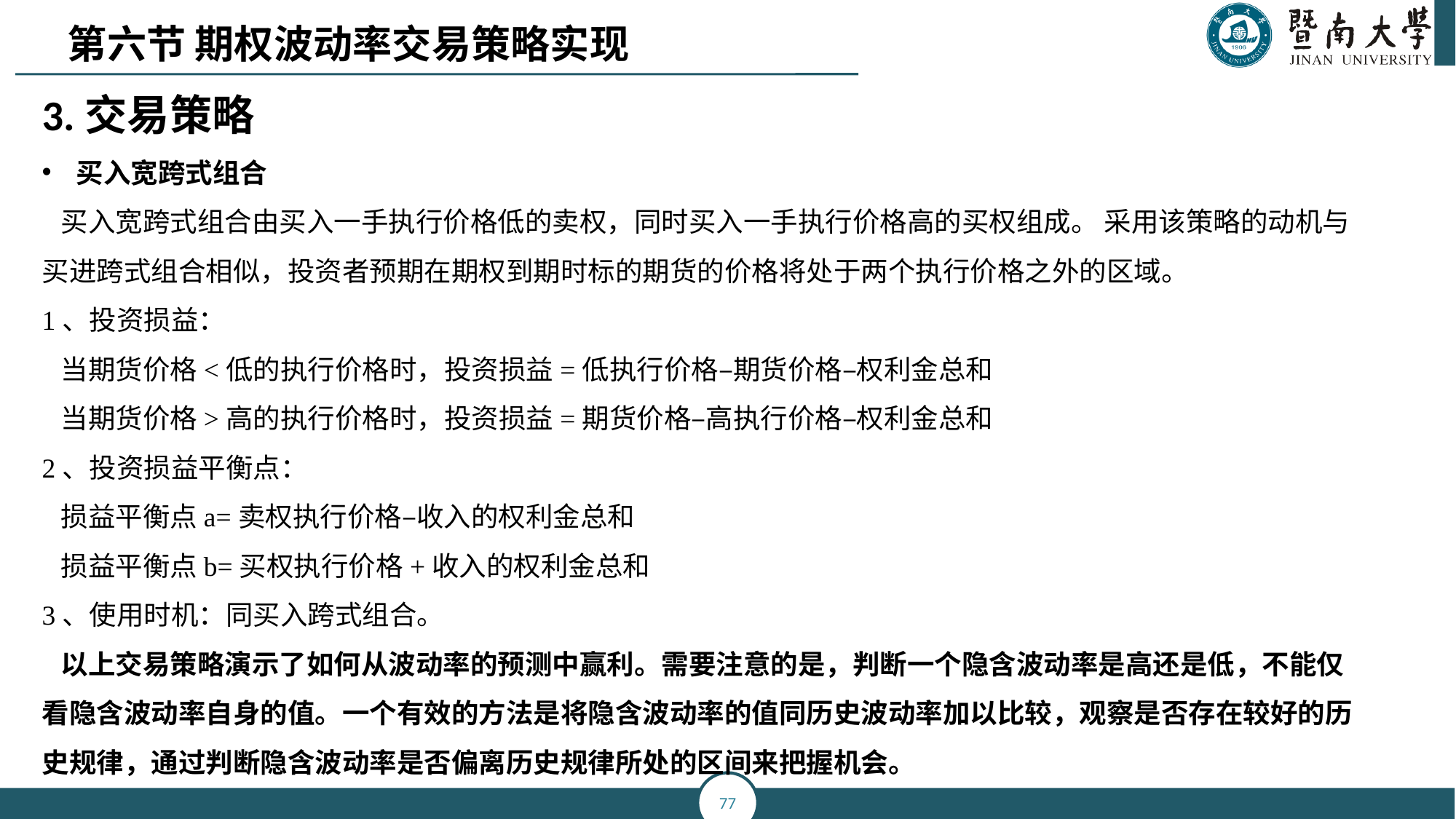

第六节 期权波动率交易策略实现
3.交易策略
买入宽跨式组合
  买入宽跨式组合由买入一手执行价格低的卖权，同时买入一手执行价格高的买权组成。 采用该策略的动机与买进跨式组合相似，投资者预期在期权到期时标的期货的价格将处于两个执行价格之外的区域。
1、投资损益：
  当期货价格<低的执行价格时，投资损益=低执行价格–期货价格–权利金总和
  当期货价格>高的执行价格时，投资损益=期货价格–高执行价格–权利金总和
2、投资损益平衡点：
  损益平衡点a=卖权执行价格–收入的权利金总和
  损益平衡点b=买权执行价格+收入的权利金总和
3、使用时机：同买入跨式组合。
  以上交易策略演示了如何从波动率的预测中赢利。需要注意的是，判断一个隐含波动率是高还是低，不能仅看隐含波动率自身的值。一个有效的方法是将隐含波动率的值同历史波动率加以比较，观察是否存在较好的历史规律，通过判断隐含波动率是否偏离历史规律所处的区间来把握机会。